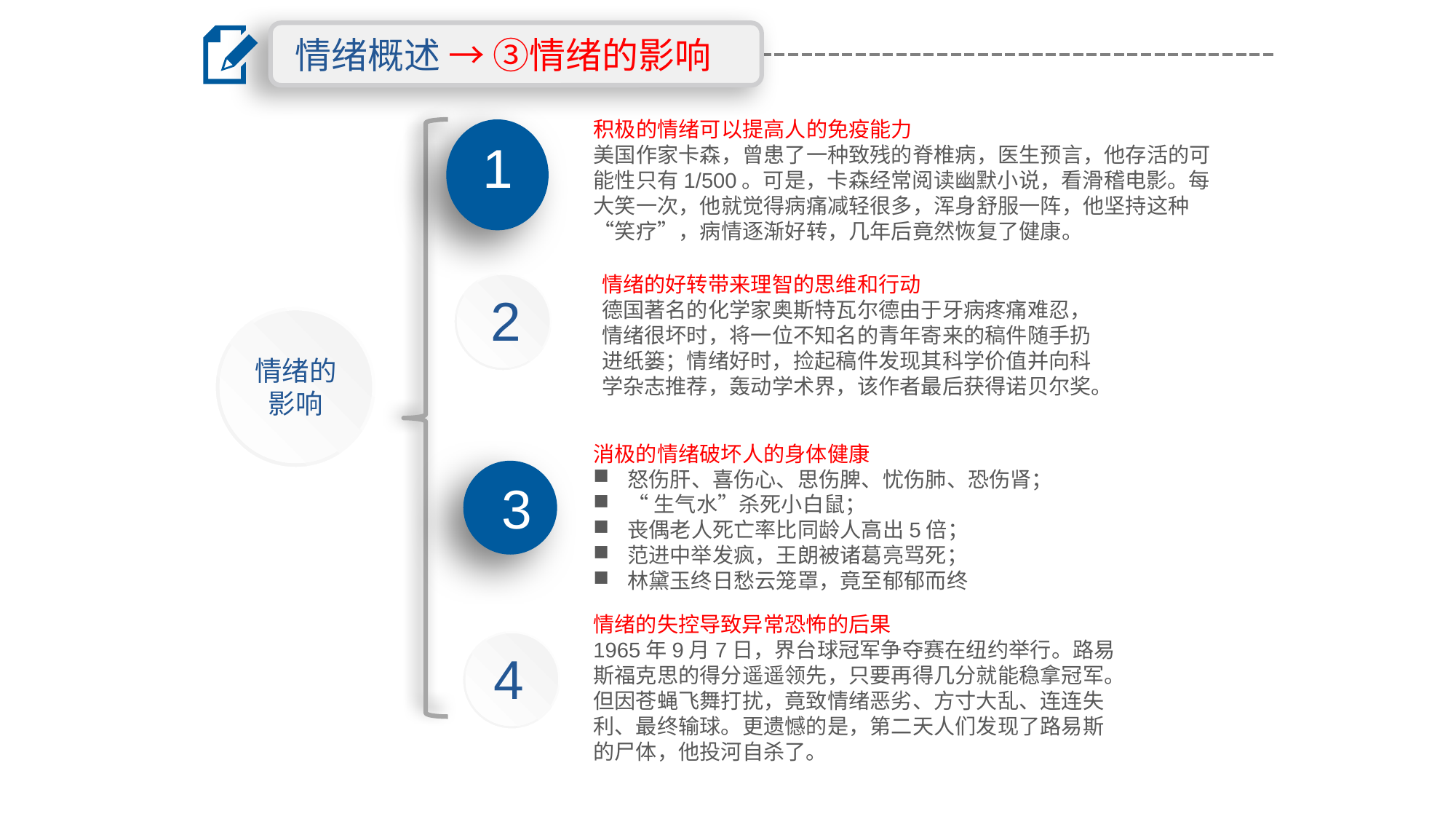

情绪概述 → ③情绪的影响
积极的情绪可以提高人的免疫能力
美国作家卡森，曾患了一种致残的脊椎病，医生预言，他存活的可能性只有1/500。可是，卡森经常阅读幽默小说，看滑稽电影。每大笑一次，他就觉得病痛减轻很多，浑身舒服一阵，他坚持这种“笑疗”，病情逐渐好转，几年后竟然恢复了健康。

1

情绪的好转带来理智的思维和行动
德国著名的化学家奥斯特瓦尔德由于牙病疼痛难忍，情绪很坏时，将一位不知名的青年寄来的稿件随手扔进纸篓；情绪好时，捡起稿件发现其科学价值并向科学杂志推荐，轰动学术界，该作者最后获得诺贝尔奖。

2

情绪的影响
消极的情绪破坏人的身体健康
怒伤肝、喜伤心、思伤脾、忧伤肺、恐伤肾；
“生气水”杀死小白鼠；
丧偶老人死亡率比同龄人高出5倍；
范进中举发疯，王朗被诸葛亮骂死；
林黛玉终日愁云笼罩，竟至郁郁而终

3
情绪的失控导致异常恐怖的后果
1965年9月7日，界台球冠军争夺赛在纽约举行。路易斯福克思的得分遥遥领先，只要再得几分就能稳拿冠军。但因苍蝇飞舞打扰，竟致情绪恶劣、方寸大乱、连连失利、最终输球。更遗憾的是，第二天人们发现了路易斯的尸体，他投河自杀了。

4